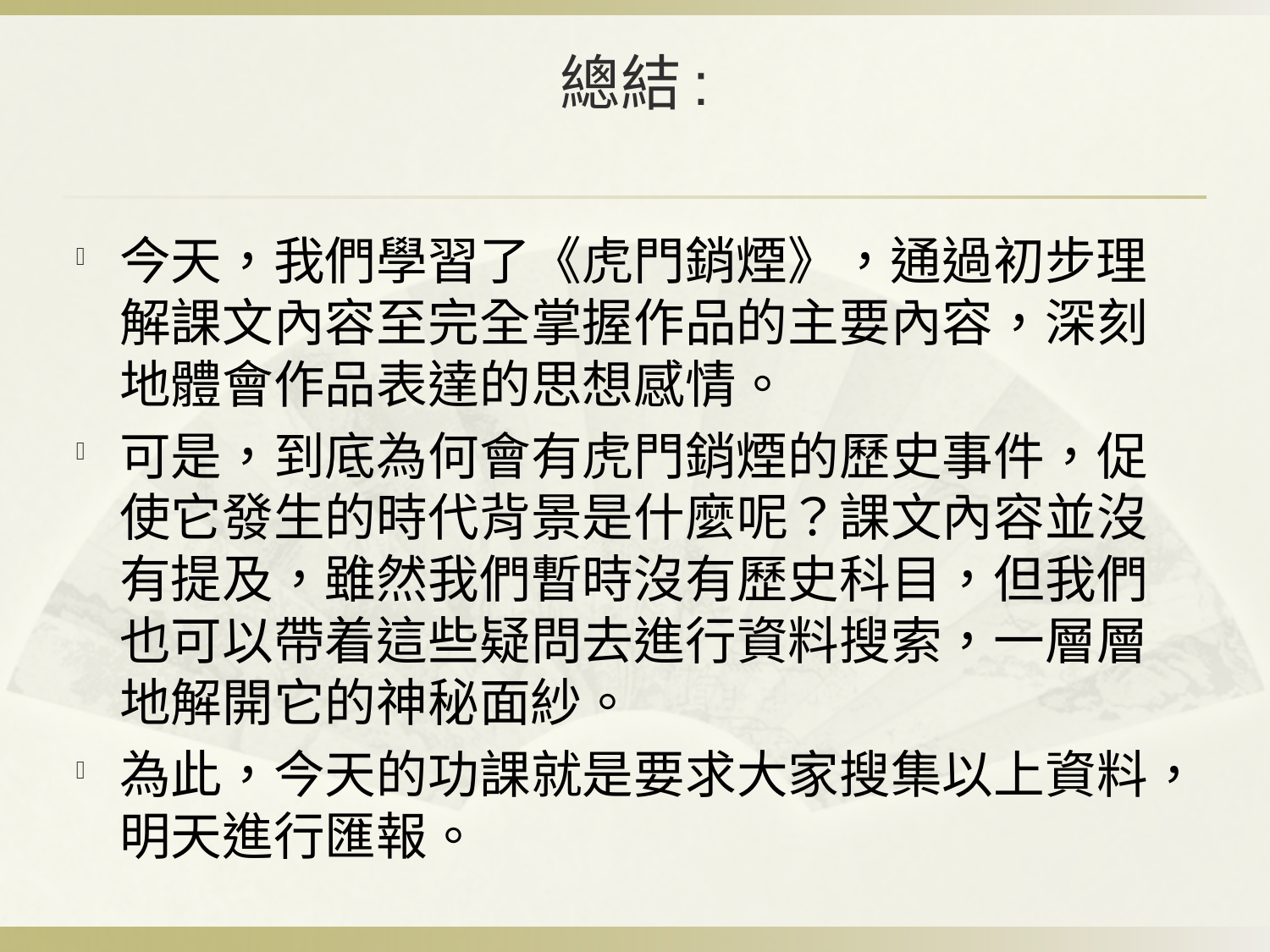

# 總結:
今天，我們學習了《虎門銷煙》，通過初步理解課文內容至完全掌握作品的主要內容，深刻地體會作品表達的思想感情。
可是，到底為何會有虎門銷煙的歷史事件，促使它發生的時代背景是什麼呢？課文內容並沒有提及，雖然我們暫時沒有歷史科目，但我們也可以帶着這些疑問去進行資料搜索，一層層地解開它的神秘面紗。
為此，今天的功課就是要求大家搜集以上資料，明天進行匯報。